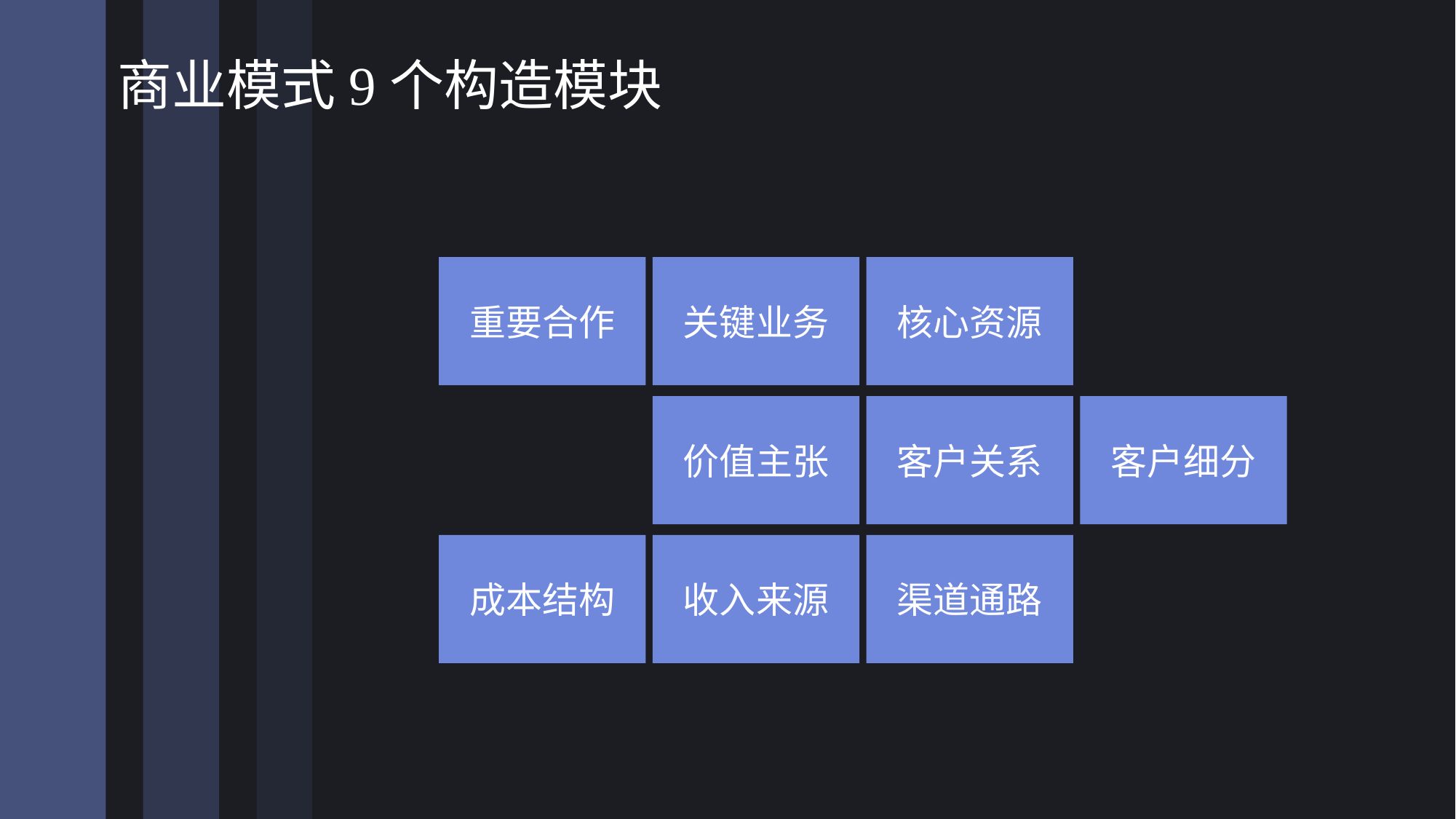

# 商业模式9个构造模块
重要合作
关键业务
核心资源
价值主张
客户关系
客户细分
成本结构
收入来源
渠道通路